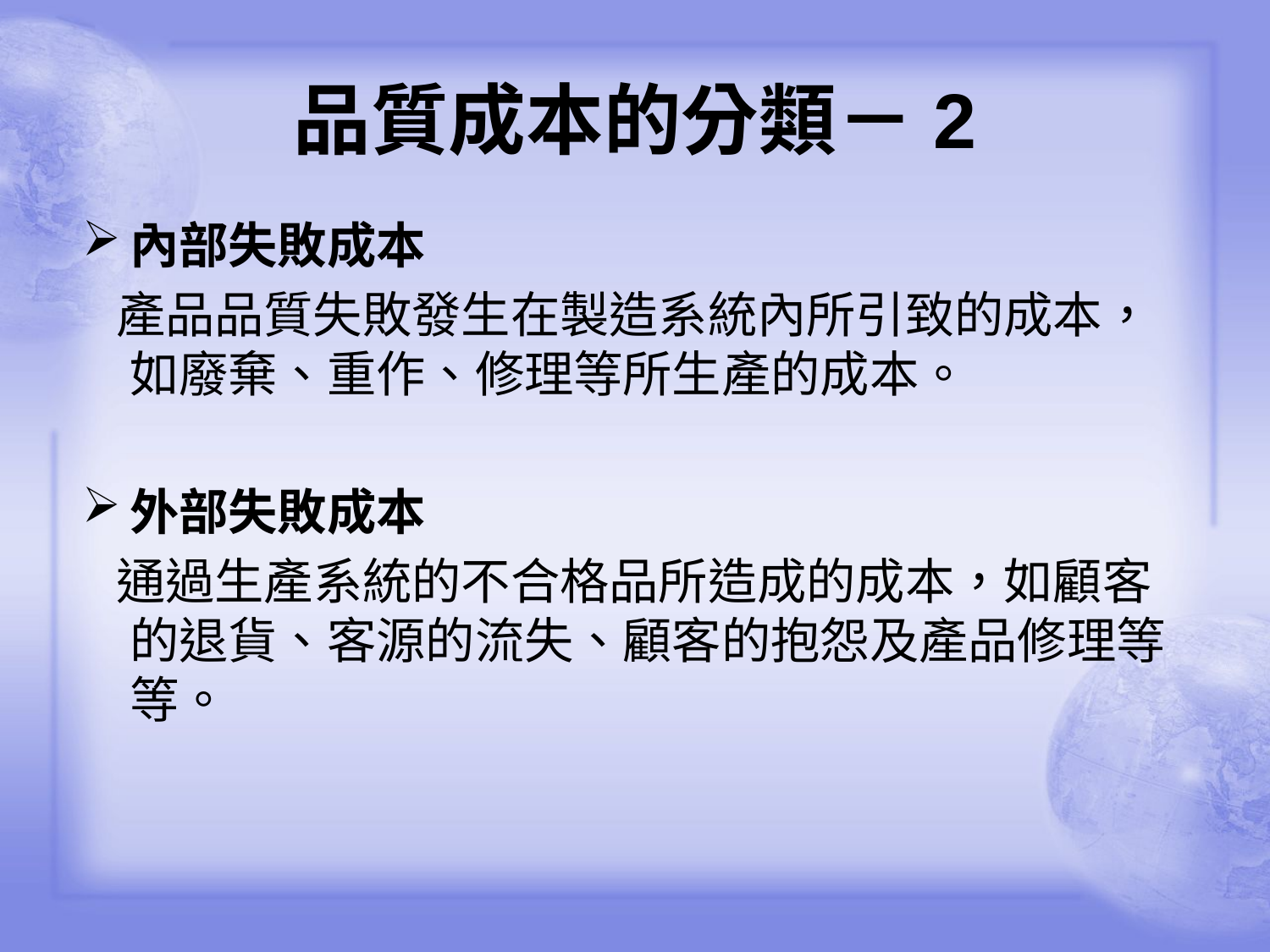

# 品質成本的分類－2
內部失敗成本
  產品品質失敗發生在製造系統內所引致的成本，如廢棄、重作、修理等所生產的成本。

外部失敗成本
  通過生產系統的不合格品所造成的成本，如顧客的退貨、客源的流失、顧客的抱怨及產品修理等等。